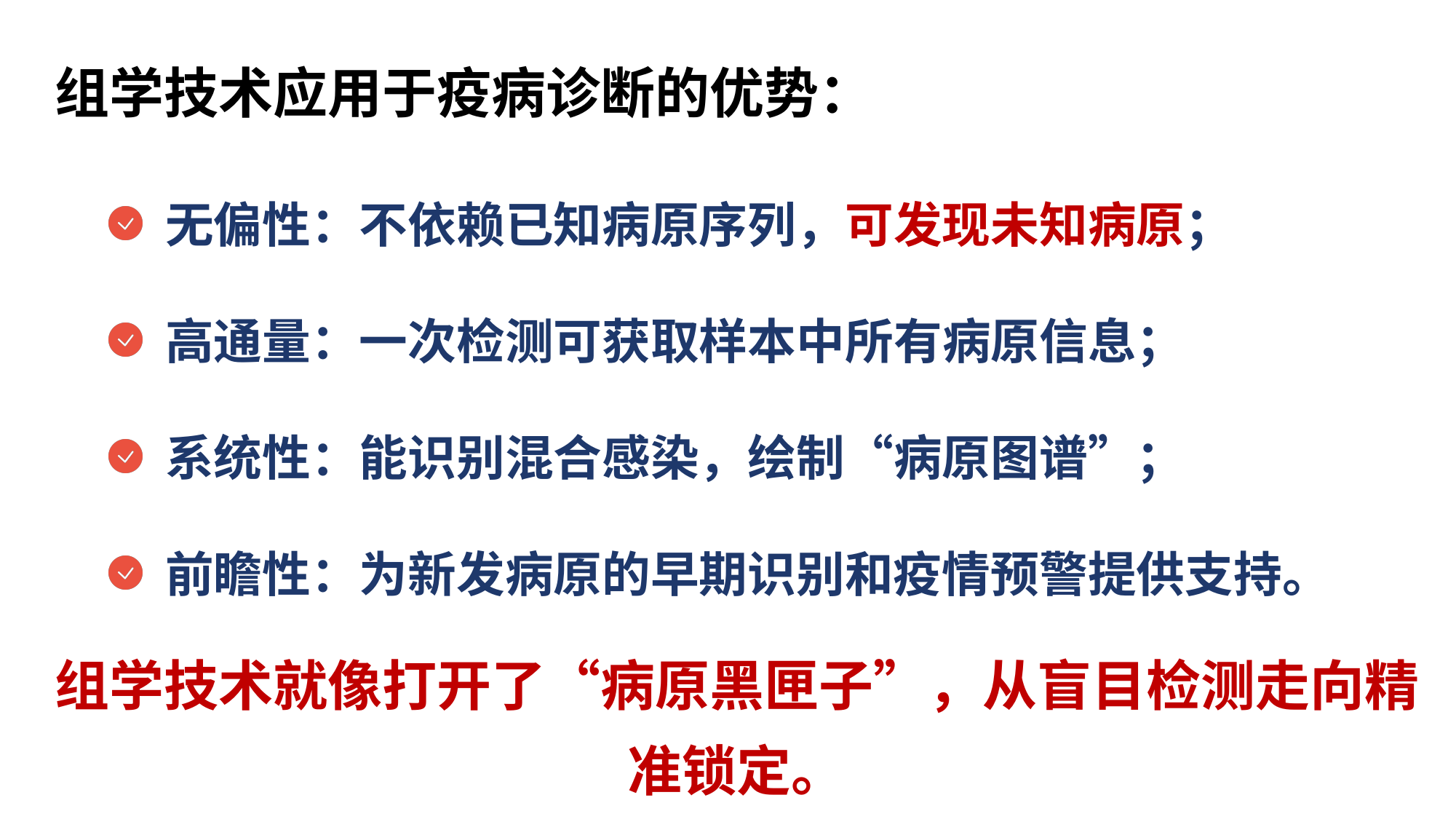

组学技术应用于疫病诊断的优势：
 无偏性：不依赖已知病原序列，可发现未知病原；
 高通量：一次检测可获取样本中所有病原信息；
 系统性：能识别混合感染，绘制“病原图谱”；
 前瞻性：为新发病原的早期识别和疫情预警提供支持。
组学技术就像打开了“病原黑匣子”，从盲目检测走向精准锁定。